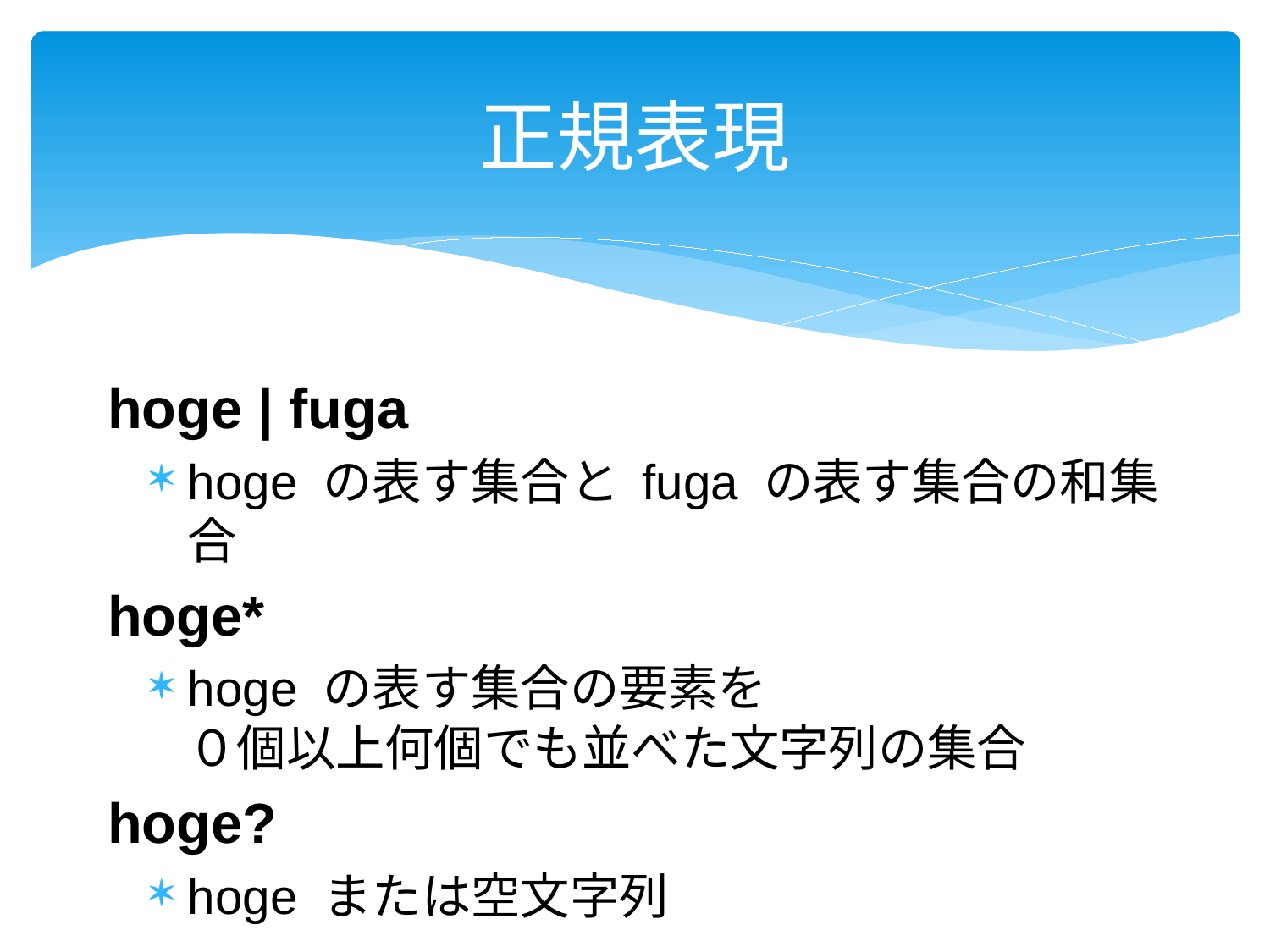

# 正規表現
hoge | fuga
hoge の表す集合と fuga の表す集合の和集合
hoge*
hoge の表す集合の要素を
０個以上何個でも並べた文字列の集合
hoge?
hoge または空文字列